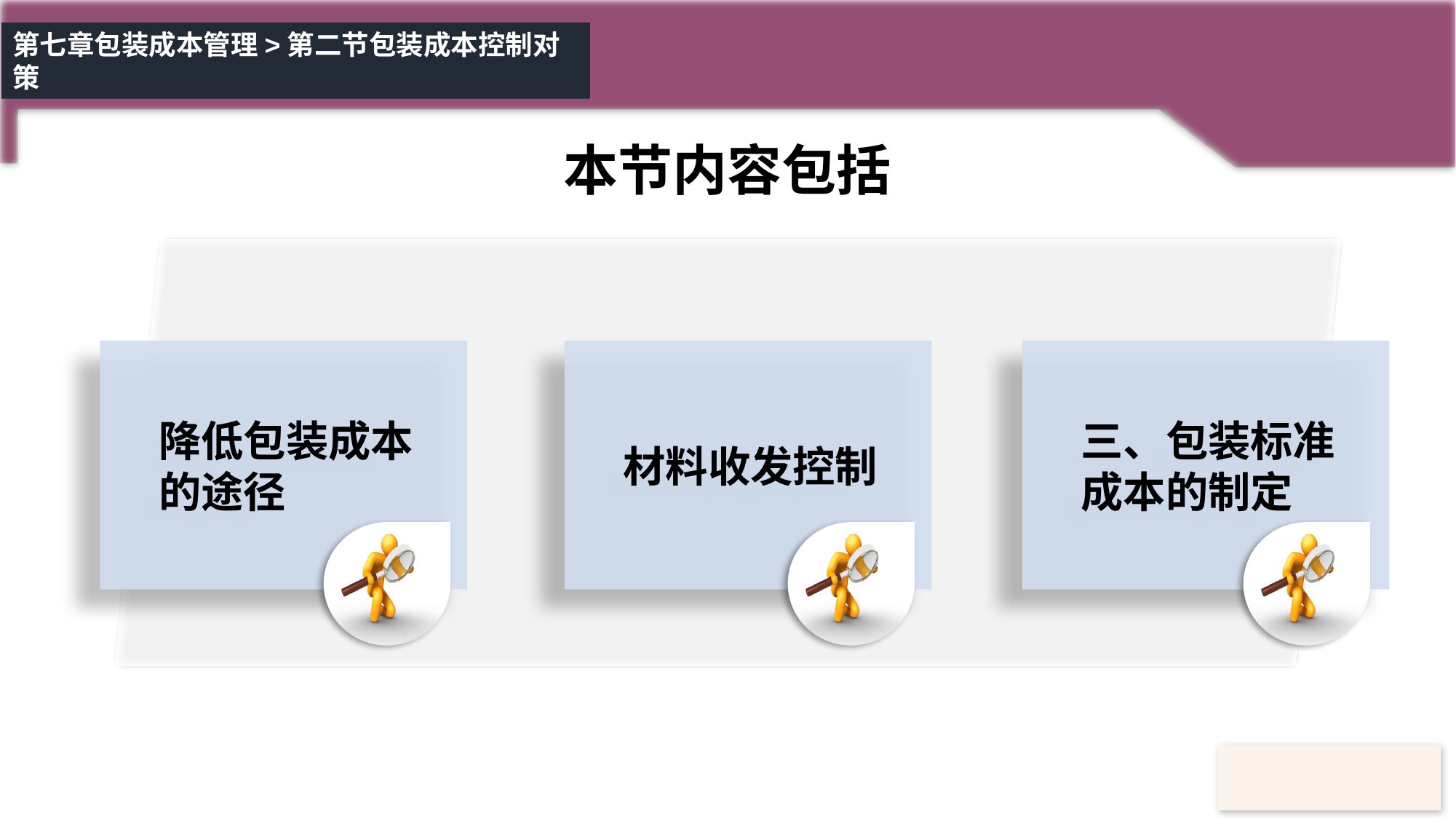

第七章包装成本管理>第二节包装成本控制对策
# 本节内容包括
降低包装成本的途径

材料收发控制

三、包装标准成本的制定